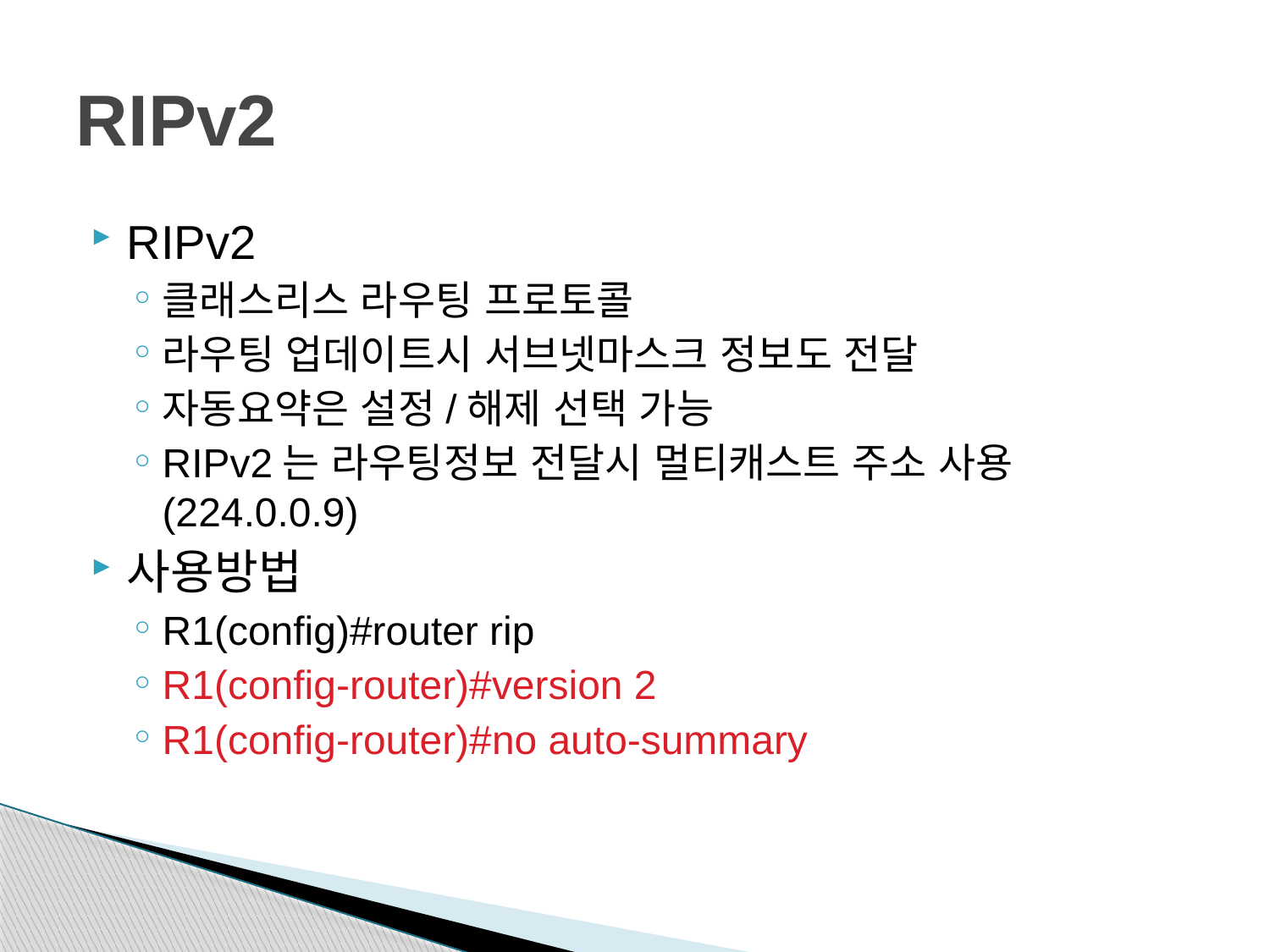

# RIPv2
RIPv2
클래스리스 라우팅 프로토콜
라우팅 업데이트시 서브넷마스크 정보도 전달
자동요약은 설정/해제 선택 가능
RIPv2는 라우팅정보 전달시 멀티캐스트 주소 사용 (224.0.0.9)
사용방법
R1(config)#router rip
R1(config-router)#version 2
R1(config-router)#no auto-summary